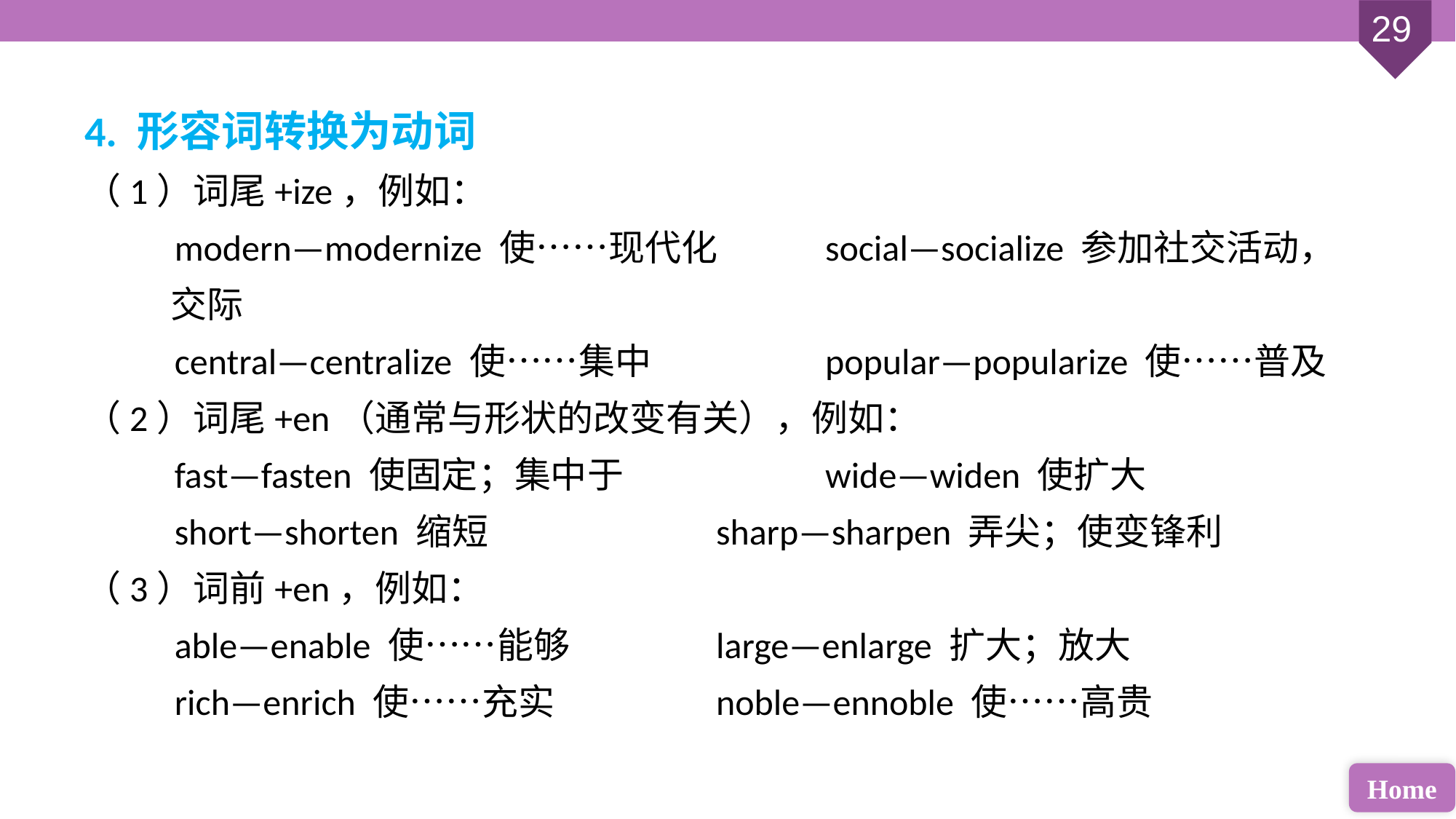

4. 形容词转换为动词
（1）词尾+ize，例如：
           modern—modernize 使……现代化 	social—socialize 参加社交活动，交际
           central—centralize 使……集中 		popular—popularize 使……普及
（2）词尾+en（通常与形状的改变有关），例如：
           fast—fasten 使固定；集中于 		wide—widen 使扩大
           short—shorten 缩短 			sharp—sharpen 弄尖；使变锋利
（3）词前+en，例如：
           able—enable 使……能够 		large—enlarge 扩大；放大
           rich—enrich 使……充实 		noble—ennoble 使……高贵